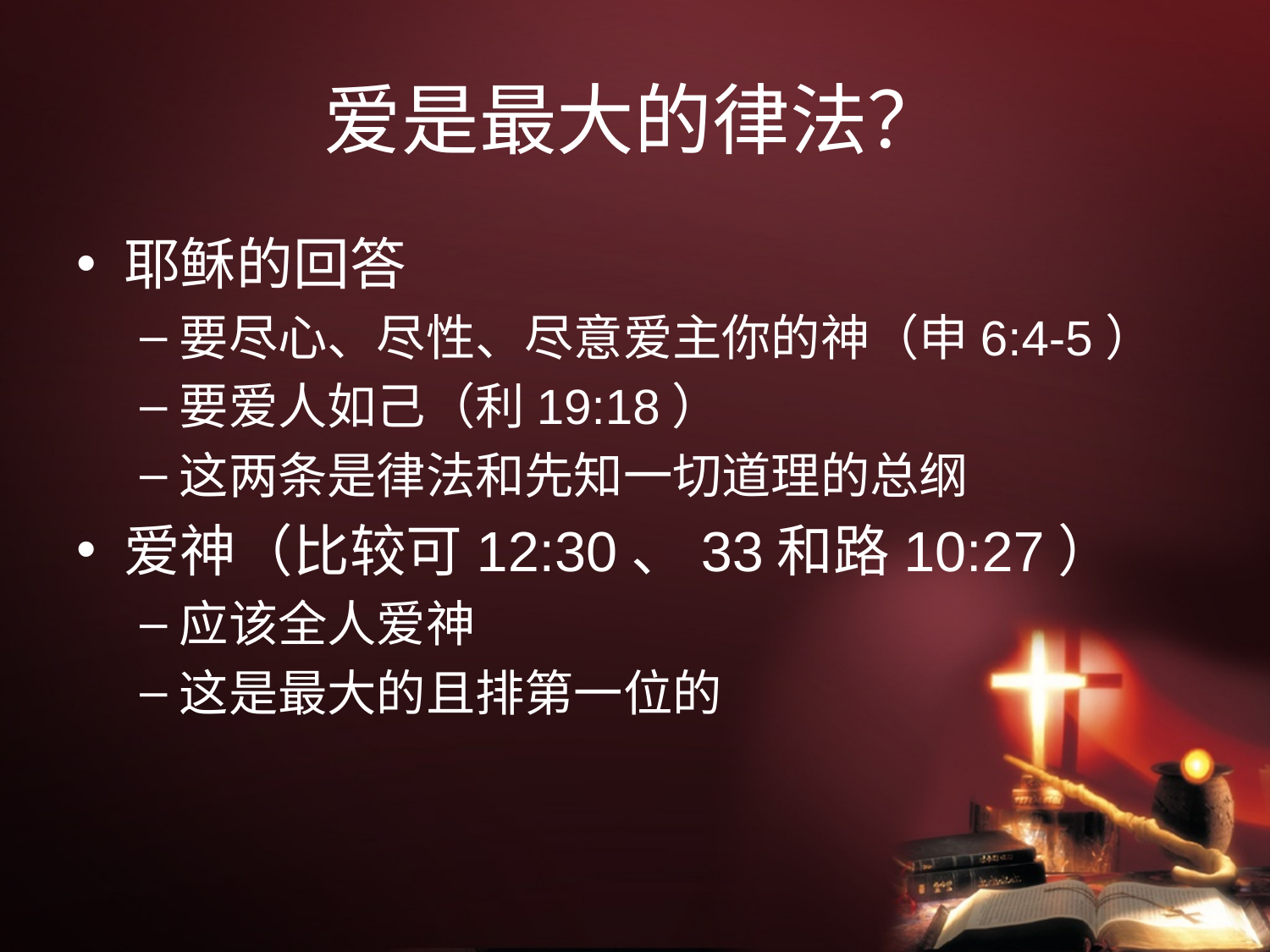

# 爱是最大的律法？
耶稣的回答
要尽心、尽性、尽意爱主你的神（申6:4-5）
要爱人如己（利19:18）
这两条是律法和先知一切道理的总纲
爱神（比较可12:30、33和路10:27）
应该全人爱神
这是最大的且排第一位的